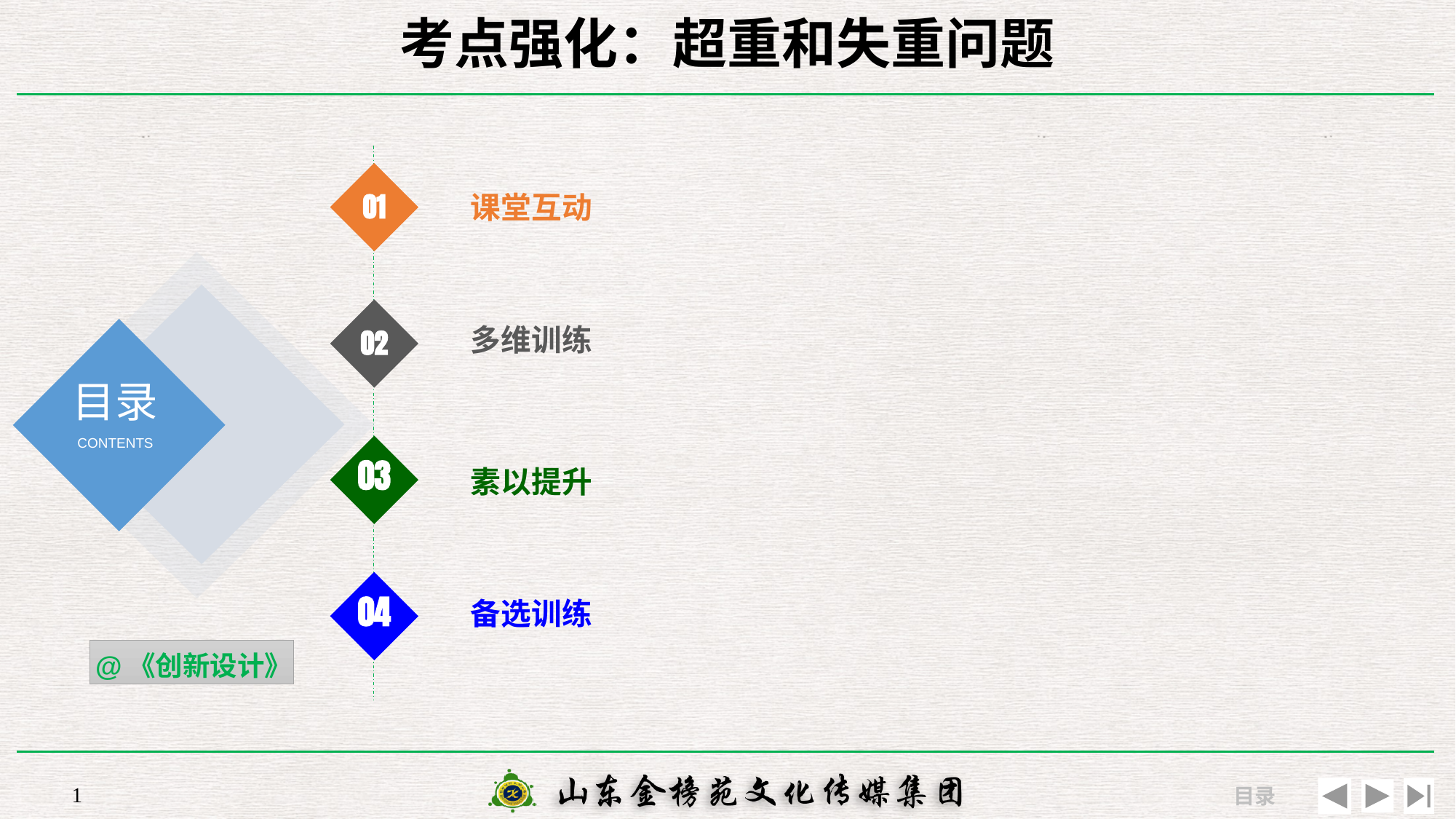

# 考点强化：超重和失重问题
课堂互动

01

多维训练
02

素以提升
03

备选训练
04